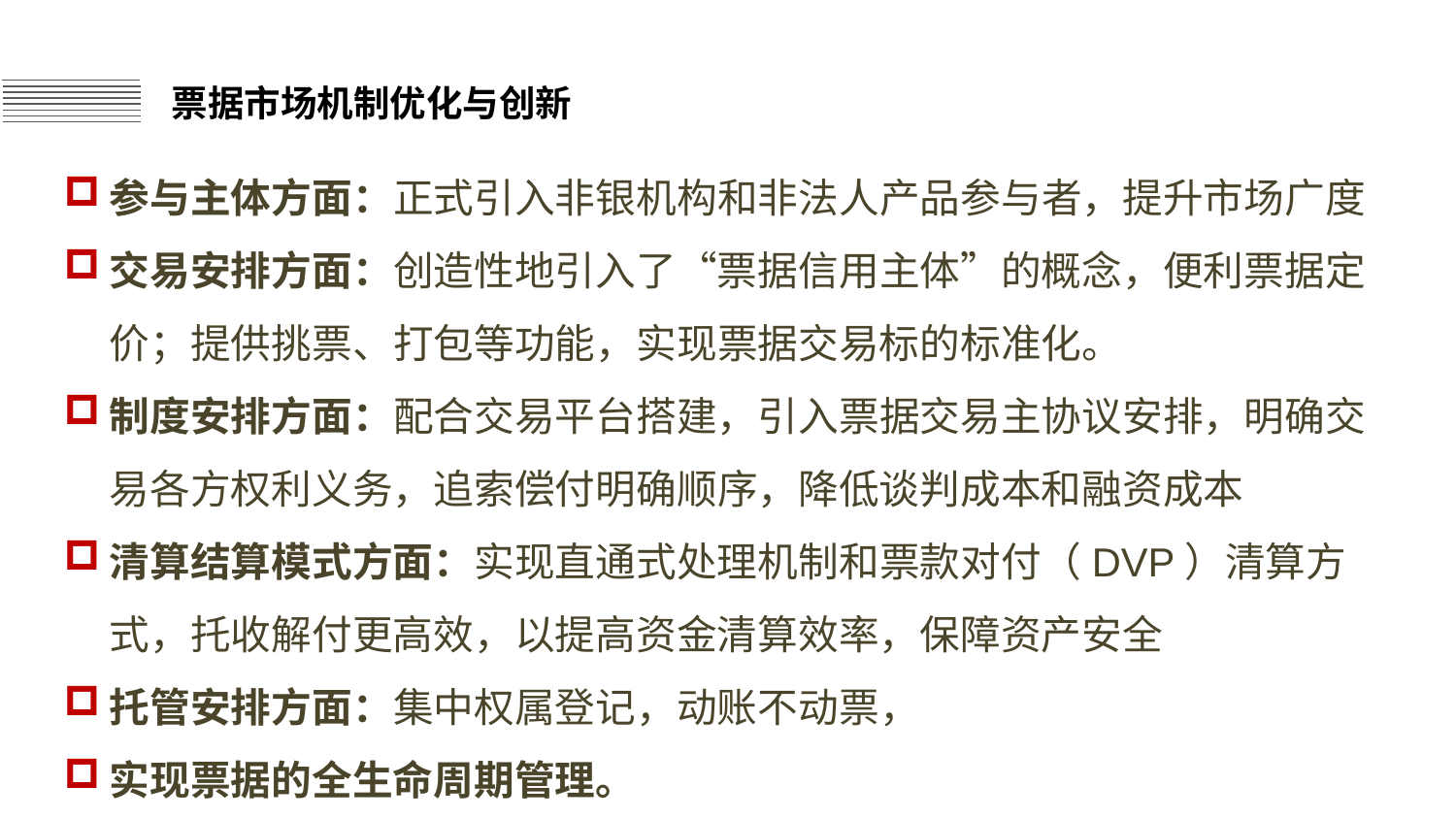

票据市场机制优化与创新

参与主体方面：正式引入非银机构和非法人产品参与者，提升市场广度
交易安排方面：创造性地引入了“票据信用主体”的概念，便利票据定价；提供挑票、打包等功能，实现票据交易标的标准化。
制度安排方面：配合交易平台搭建，引入票据交易主协议安排，明确交易各方权利义务，追索偿付明确顺序，降低谈判成本和融资成本
清算结算模式方面：实现直通式处理机制和票款对付（DVP）清算方式，托收解付更高效，以提高资金清算效率，保障资产安全
托管安排方面：集中权属登记，动账不动票，
实现票据的全生命周期管理。